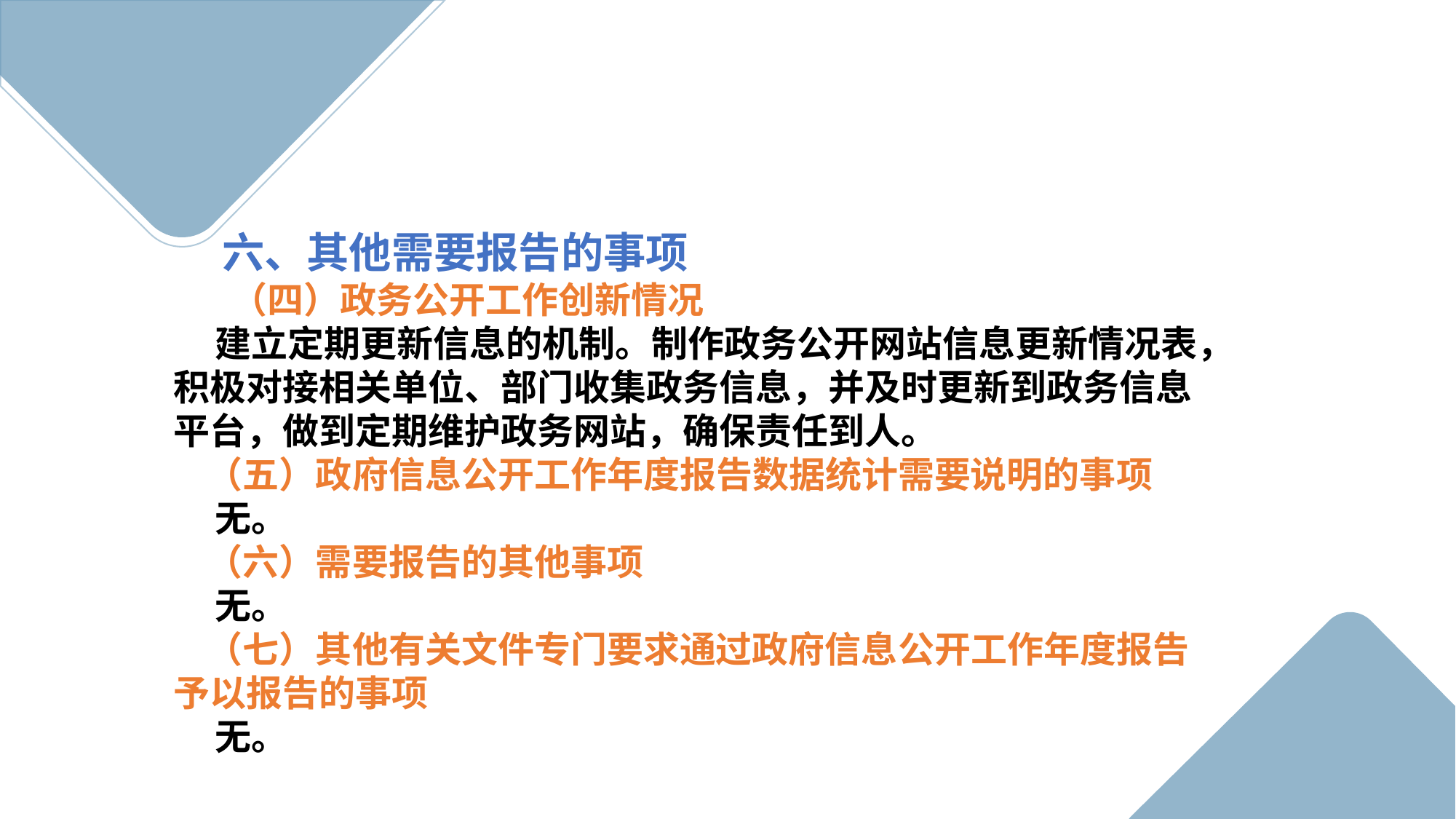

六、其他需要报告的事项
      （四）政务公开工作创新情况
    建立定期更新信息的机制。制作政务公开网站信息更新情况表，积极对接相关单位、部门收集政务信息，并及时更新到政务信息平台，做到定期维护政务网站，确保责任到人。
   （五）政府信息公开工作年度报告数据统计需要说明的事项
    无。
   （六）需要报告的其他事项
    无。
   （七）其他有关文件专门要求通过政府信息公开工作年度报告予以报告的事项
    无。